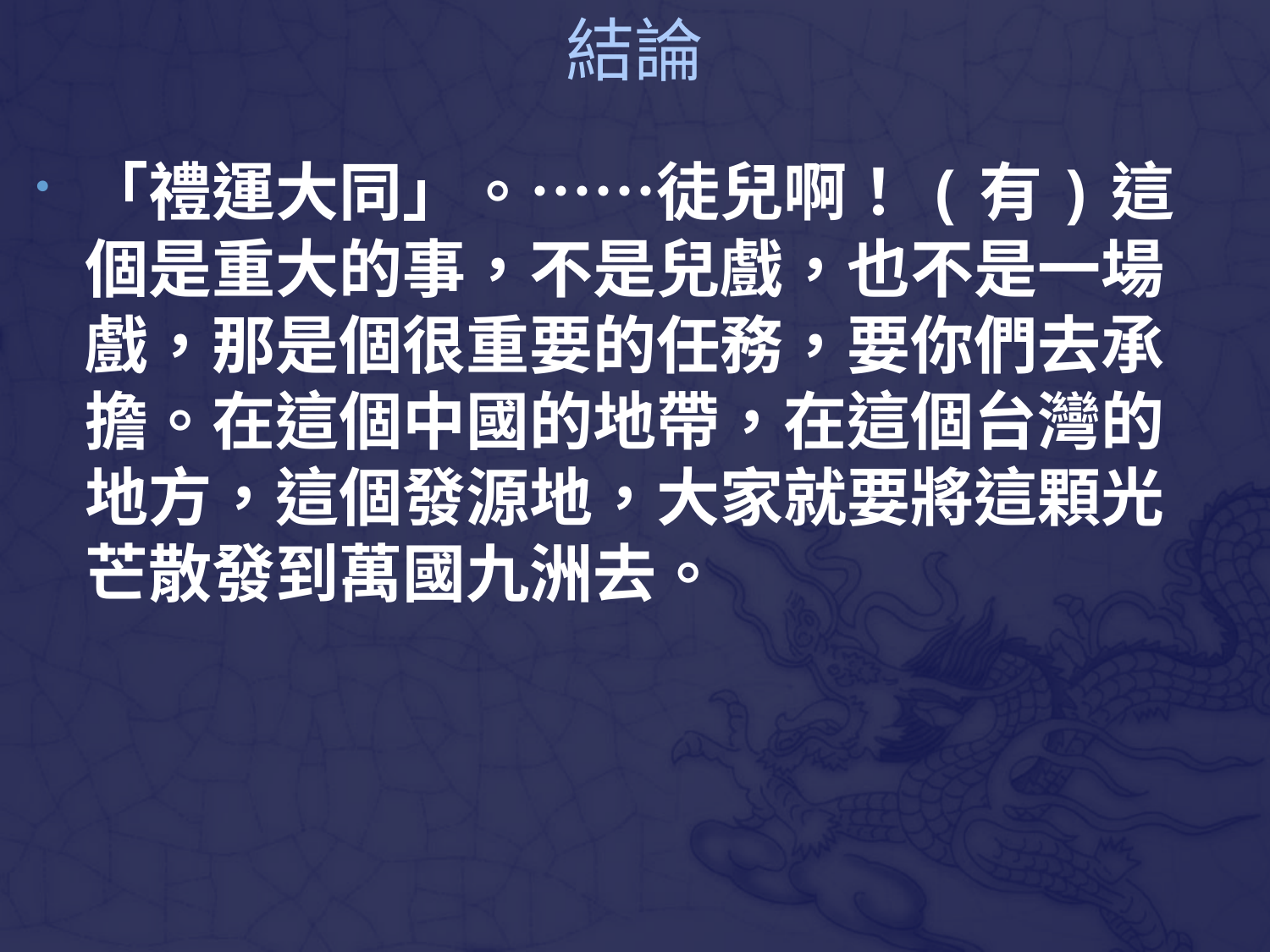

# 結論
「禮運大同」。……徒兒啊！(有)這個是重大的事，不是兒戲，也不是一場戲，那是個很重要的任務，要你們去承擔。在這個中國的地帶，在這個台灣的地方，這個發源地，大家就要將這顆光芒散發到萬國九洲去。